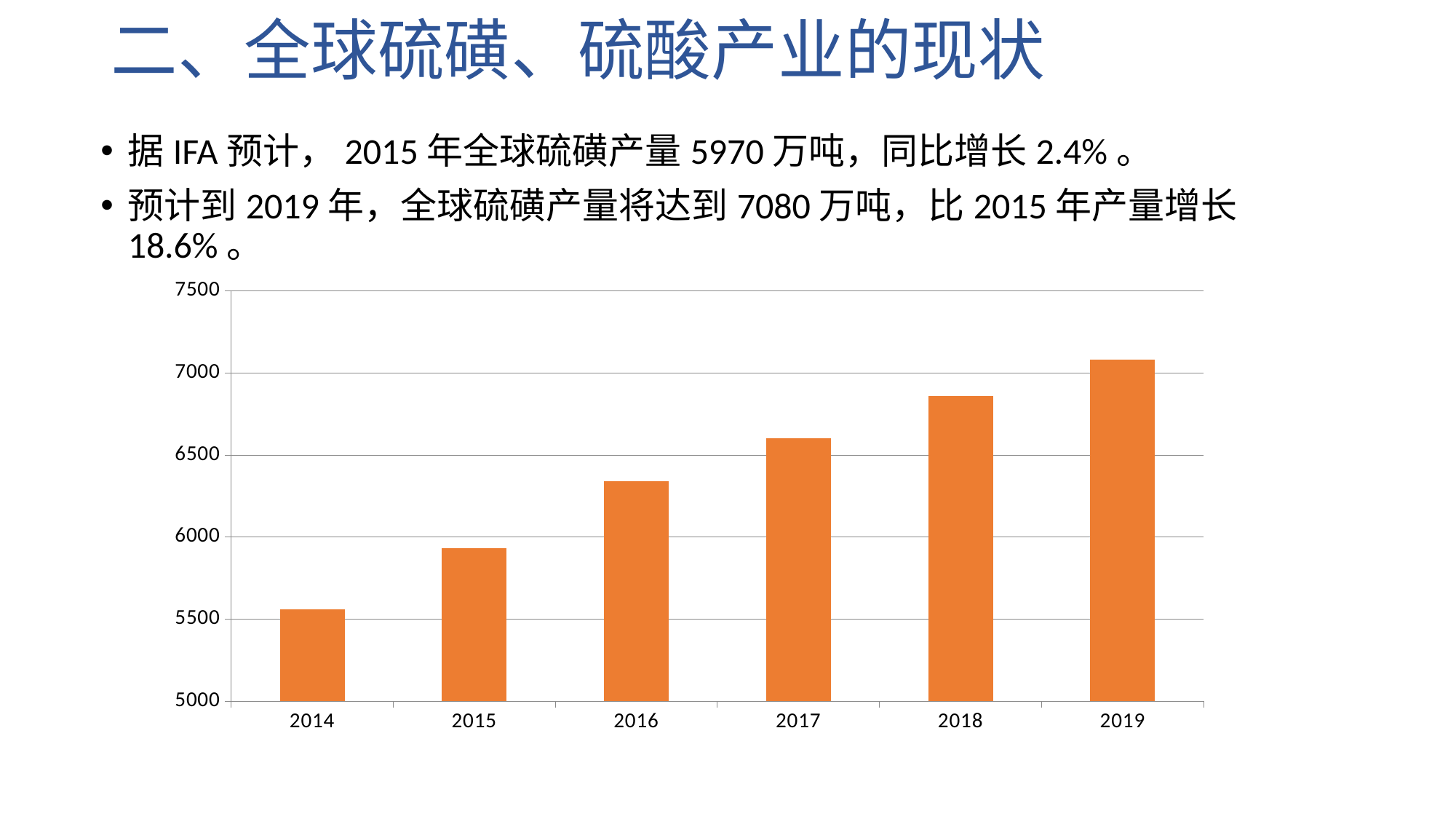

# 二、全球硫磺、硫酸产业的现状
据IFA预计，2015年全球硫磺产量5970万吨，同比增长2.4%。
预计到2019年，全球硫磺产量将达到7080万吨，比2015年产量增长18.6%。

### Chart

| Category |  |
|---|---|
| 2014 | 5560.0 |
| 2015 | 5930.0 |
| 2016 | 6340.0 |
| 2017 | 6600.0 |
| 2018 | 6860.0 |
| 2019 | 7080.0 |